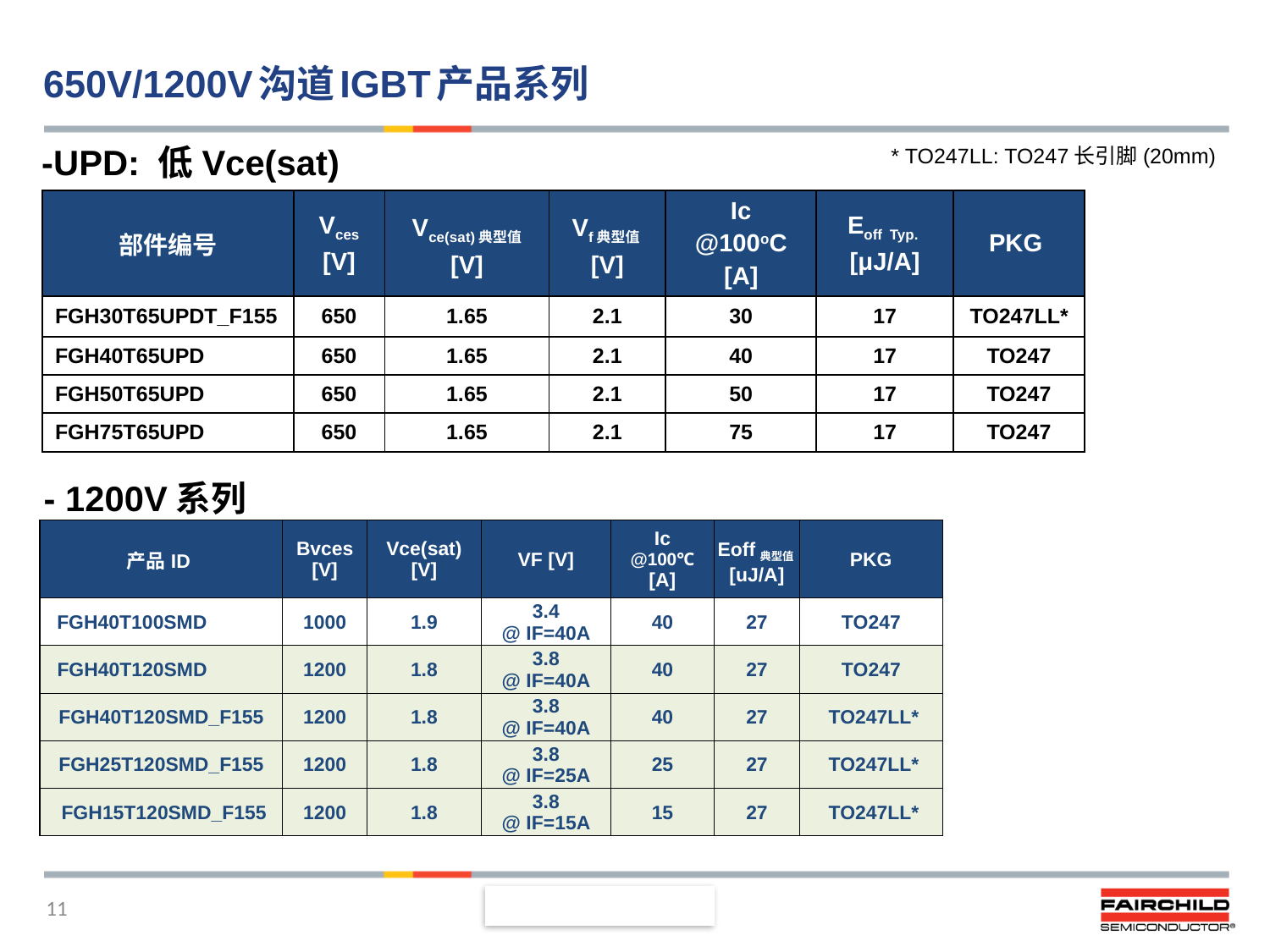

# 650V/1200V沟道IGBT产品系列
-UPD: 低Vce(sat)
* TO247LL: TO247长引脚(20mm)
| 部件编号 | Vces [V] | Vce(sat)典型值 [V] | Vf典型值 [V] | Ic @100oC [A] | Eoff Typ. [μJ/A] | PKG |
| --- | --- | --- | --- | --- | --- | --- |
| FGH30T65UPDT\_F155 | 650 | 1.65 | 2.1 | 30 | 17 | TO247LL\* |
| FGH40T65UPD | 650 | 1.65 | 2.1 | 40 | 17 | TO247 |
| FGH50T65UPD | 650 | 1.65 | 2.1 | 50 | 17 | TO247 |
| FGH75T65UPD | 650 | 1.65 | 2.1 | 75 | 17 | TO247 |
- 1200V系列
| 产品ID | Bvces [V] | Vce(sat) [V] | VF [V] | Ic @100℃ [A] | Eoff典型值 [uJ/A] | PKG |
| --- | --- | --- | --- | --- | --- | --- |
| FGH40T100SMD | 1000 | 1.9 | 3.4 @ IF=40A | 40 | 27 | TO247 |
| FGH40T120SMD | 1200 | 1.8 | 3.8 @ IF=40A | 40 | 27 | TO247 |
| FGH40T120SMD\_F155 | 1200 | 1.8 | 3.8 @ IF=40A | 40 | 27 | TO247LL\* |
| FGH25T120SMD\_F155 | 1200 | 1.8 | 3.8 @ IF=25A | 25 | 27 | TO247LL\* |
| FGH15T120SMD\_F155 | 1200 | 1.8 | 3.8 @ IF=15A | 15 | 27 | TO247LL\* |